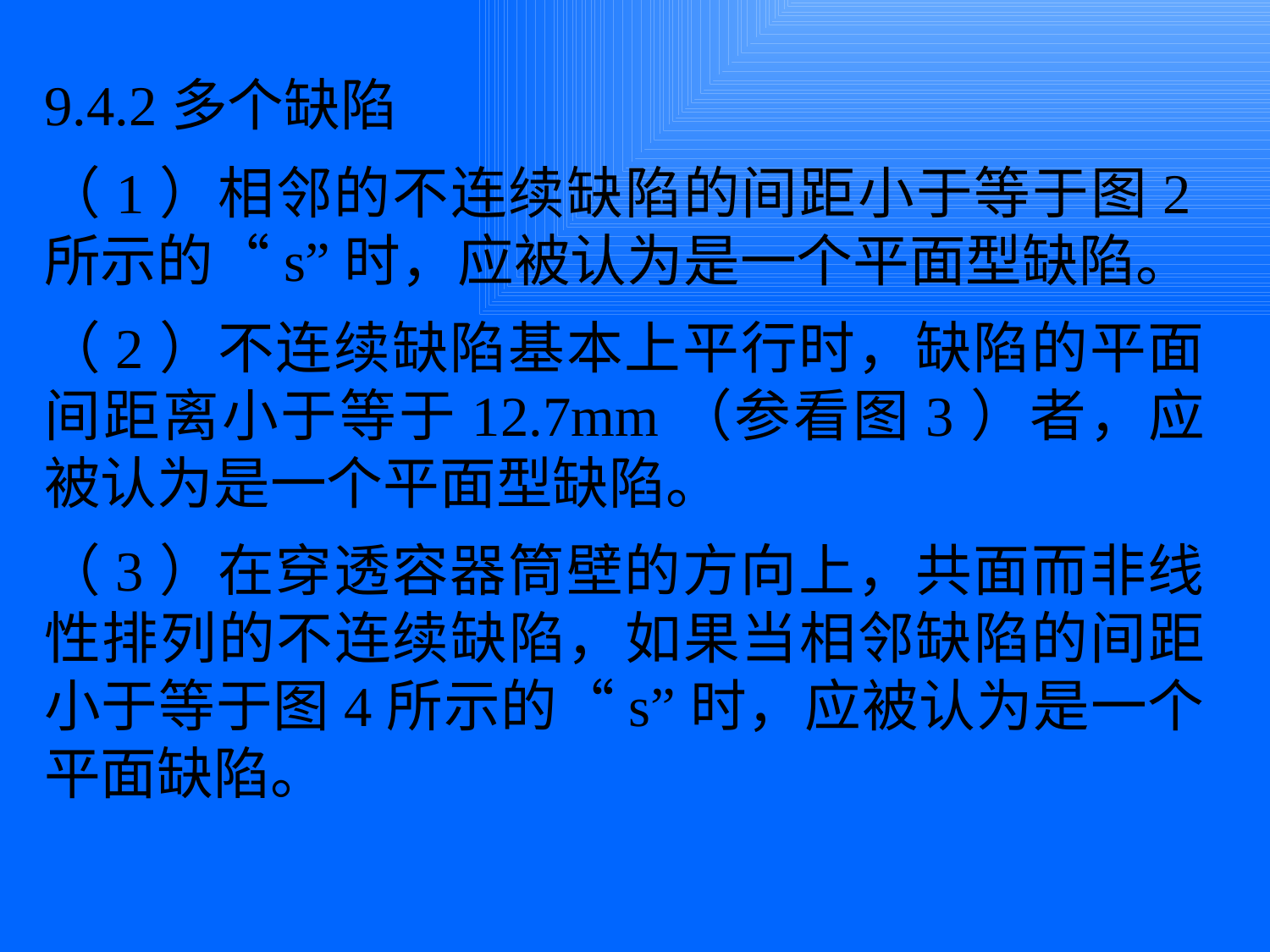

9.4.2多个缺陷
（1）相邻的不连续缺陷的间距小于等于图2所示的“s”时，应被认为是一个平面型缺陷。
（2）不连续缺陷基本上平行时，缺陷的平面间距离小于等于12.7mm（参看图3）者，应被认为是一个平面型缺陷。
（3）在穿透容器筒壁的方向上，共面而非线性排列的不连续缺陷，如果当相邻缺陷的间距小于等于图4所示的“s”时，应被认为是一个平面缺陷。